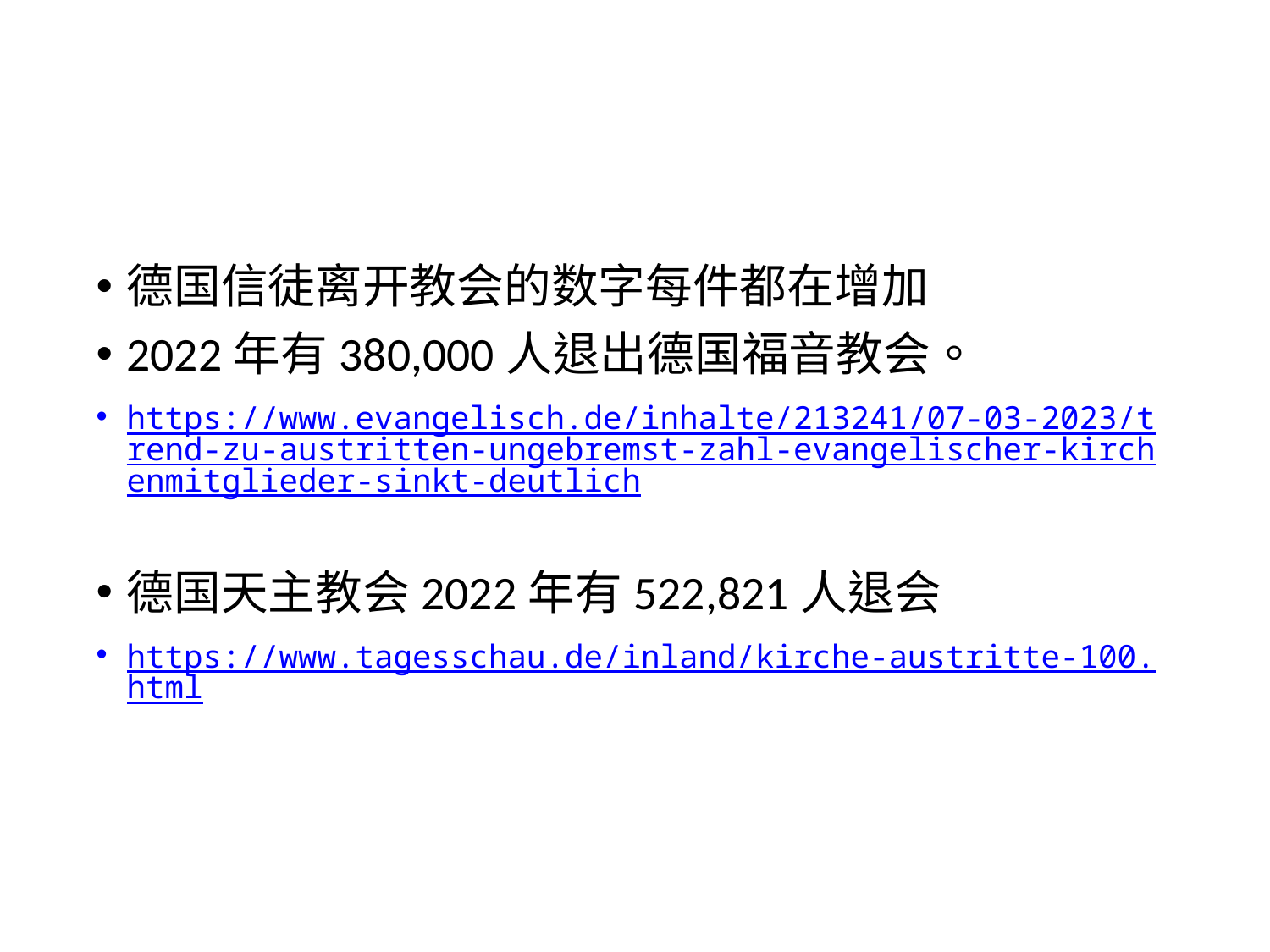

#
德国信徒离开教会的数字每件都在增加
2022年有380,000人退出德国福音教会。
https://www.evangelisch.de/inhalte/213241/07-03-2023/trend-zu-austritten-ungebremst-zahl-evangelischer-kirchenmitglieder-sinkt-deutlich

德国天主教会2022年有522,821人退会
https://www.tagesschau.de/inland/kirche-austritte-100.html